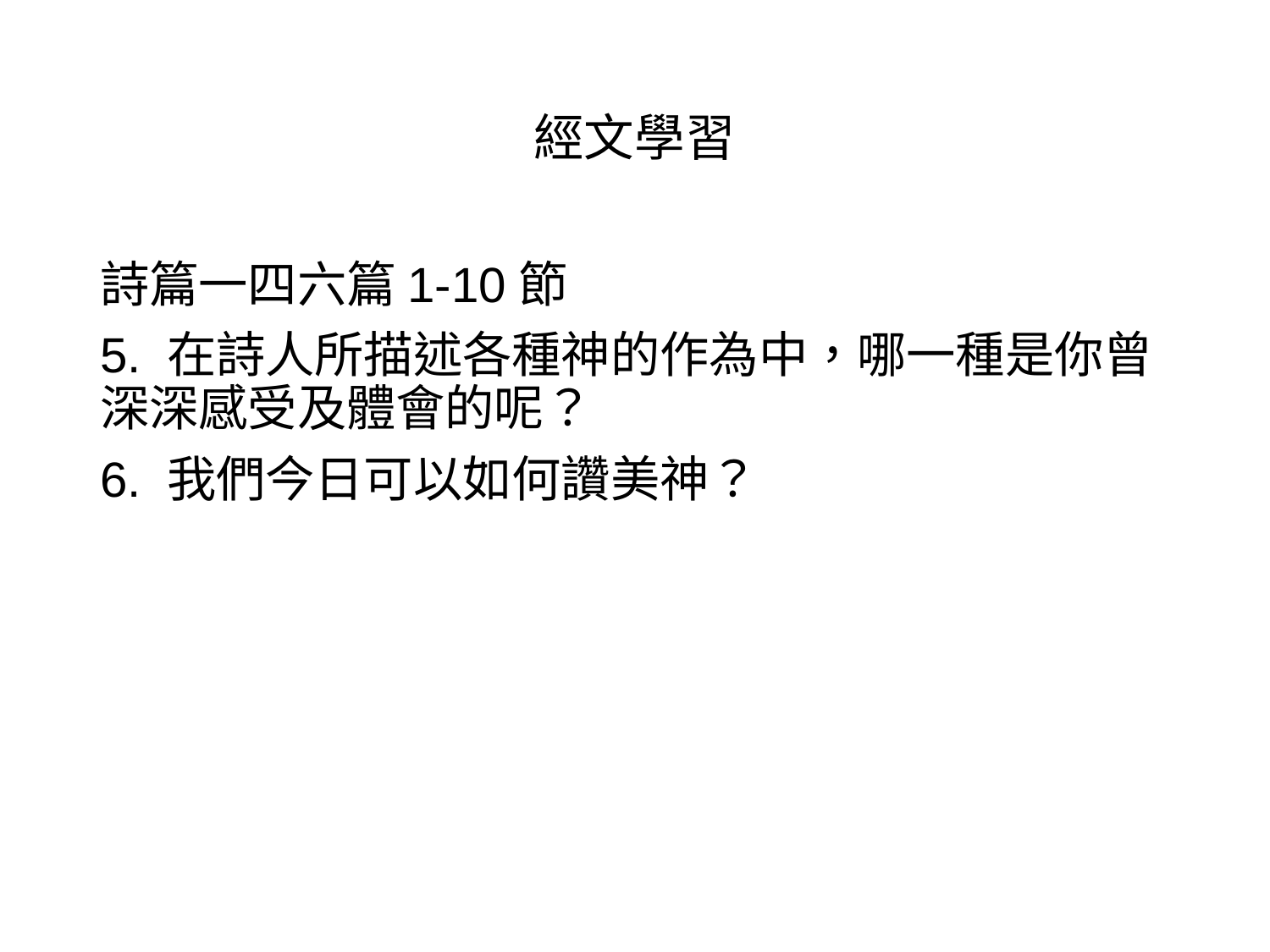

# 經文學習
詩篇一四六篇1-10節
5. 在詩人所描述各種神的作為中，哪一種是你曾深深感受及體會的呢？
6. 我們今日可以如何讚美神？